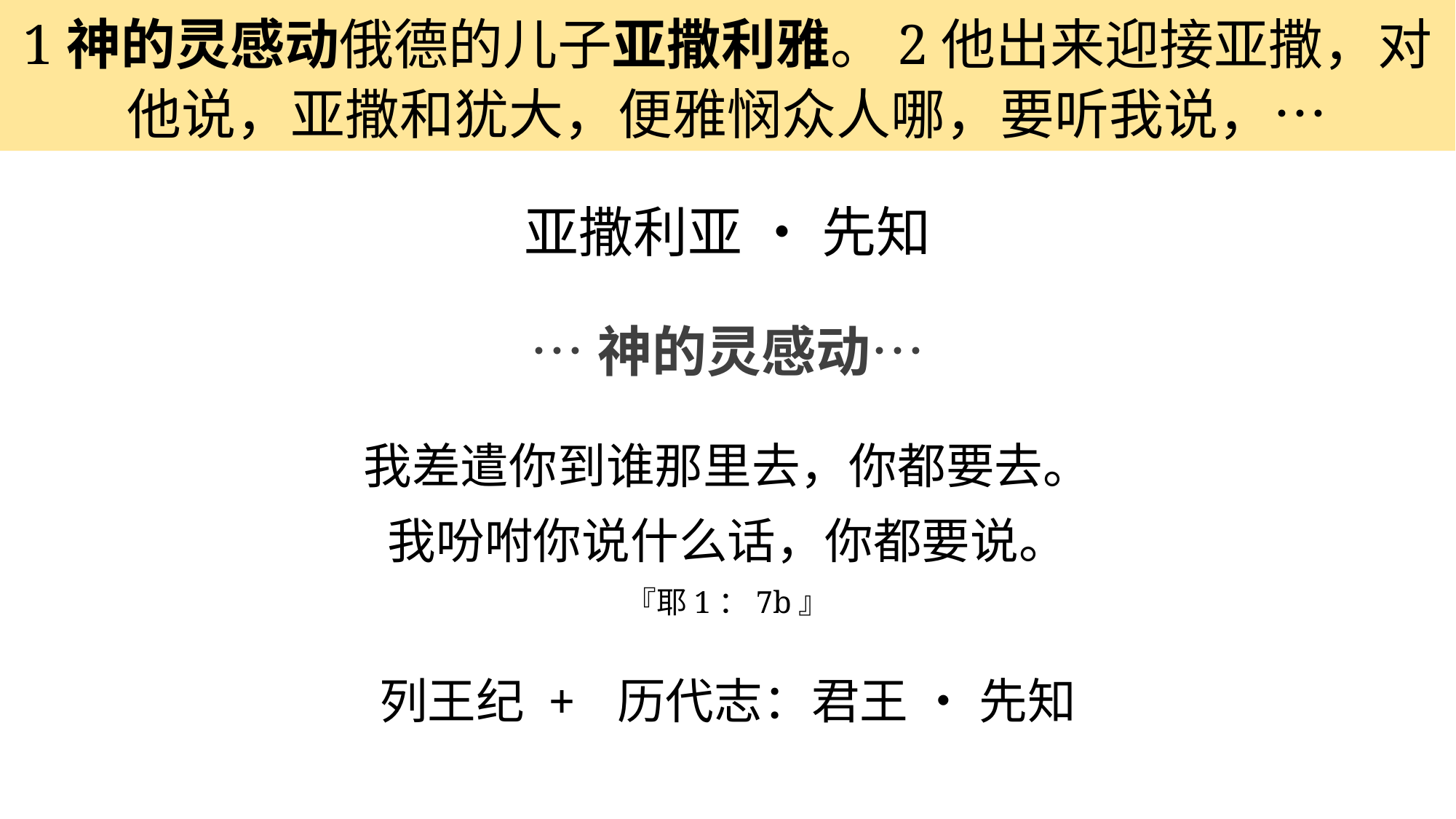

1神的灵感动俄德的儿子亚撒利雅。2他出来迎接亚撒，对他说，亚撒和犹大，便雅悯众人哪，要听我说，…
亚撒利亚 • 先知
…神的灵感动…
我差遣你到谁那里去，你都要去。
我吩咐你说什么话，你都要说。
『耶1：7b』
列王纪 + 历代志：君王 • 先知